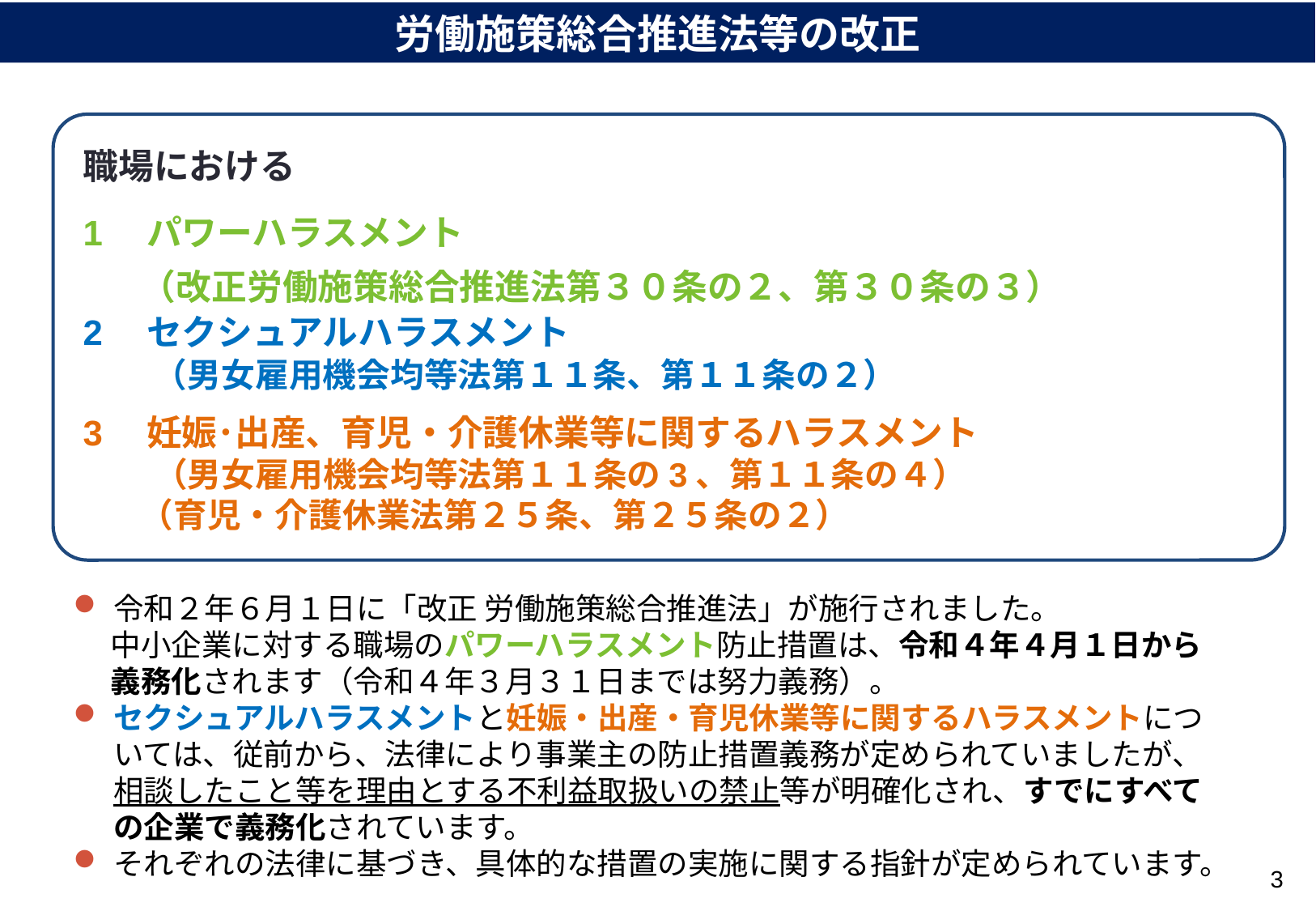

労働施策総合推進法等の改正

職場における

1　パワーハラスメント
　 （改正労働施策総合推進法第３０条の２、第３０条の３）
2　セクシュアルハラスメント
　　（男女雇用機会均等法第１１条、第１１条の２）

3　妊娠･出産、育児・介護休業等に関するハラスメント
　　　（男女雇用機会均等法第１１条の3、第１１条の４）
　   （育児・介護休業法第２５条、第２５条の２）

令和２年６月１日に「改正 労働施策総合推進法」が施行されました。
　 中小企業に対する職場のパワーハラスメント防止措置は、令和４年４月１日から
　 義務化されます（令和４年３月３１日までは努力義務）。
セクシュアルハラスメントと妊娠・出産・育児休業等に関するハラスメントについては、従前から、法律により事業主の防止措置義務が定められていましたが、相談したこと等を理由とする不利益取扱いの禁止等が明確化され、すでにすべての企業で義務化されています。
それぞれの法律に基づき、具体的な措置の実施に関する指針が定められています。
3